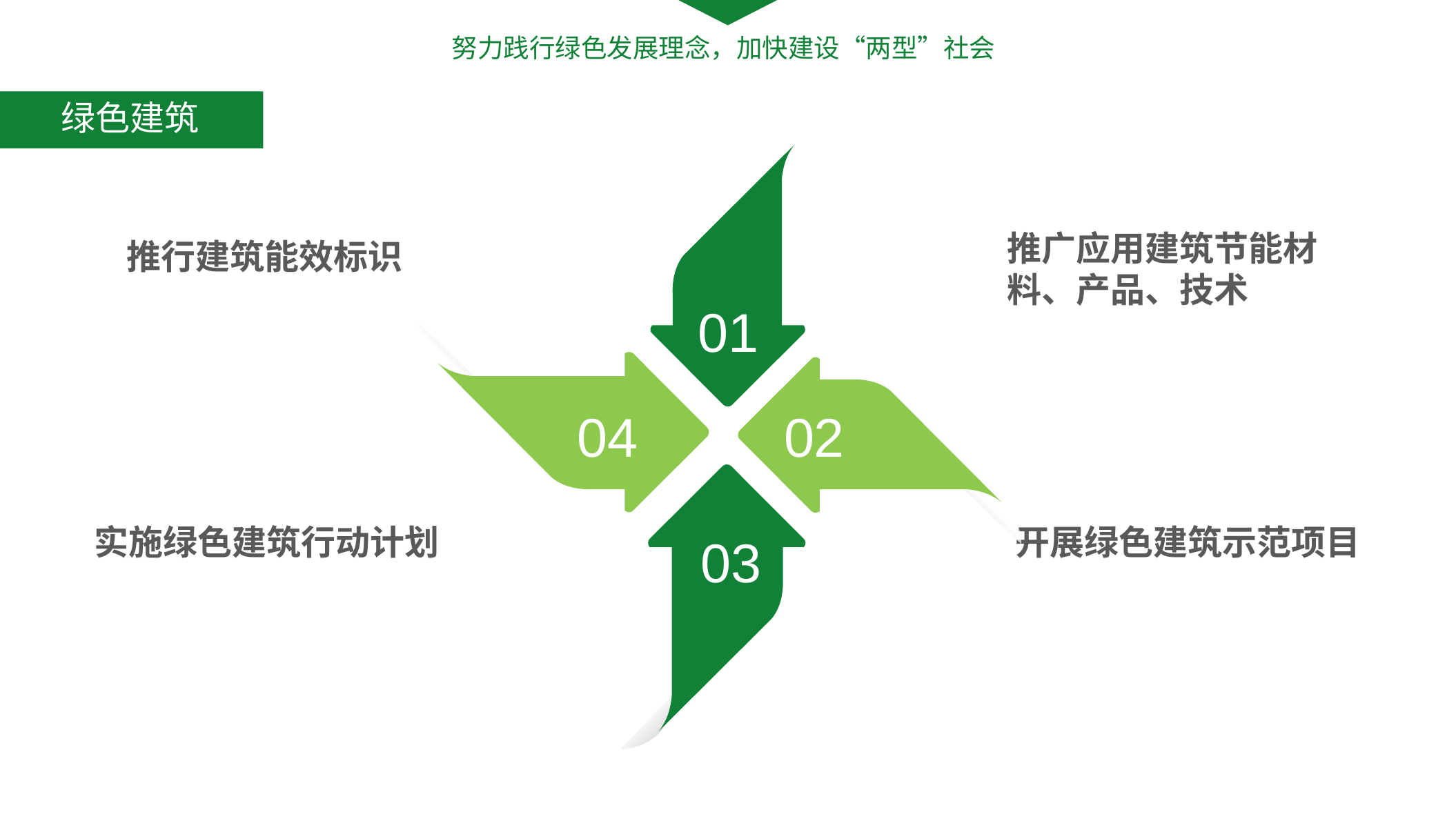

努力践行绿色发展理念，加快建设“两型”社会

绿色建筑

推广应用建筑节能材料、产品、技术
推行建筑能效标识
01

04
02

实施绿色建筑行动计划
开展绿色建筑示范项目

03